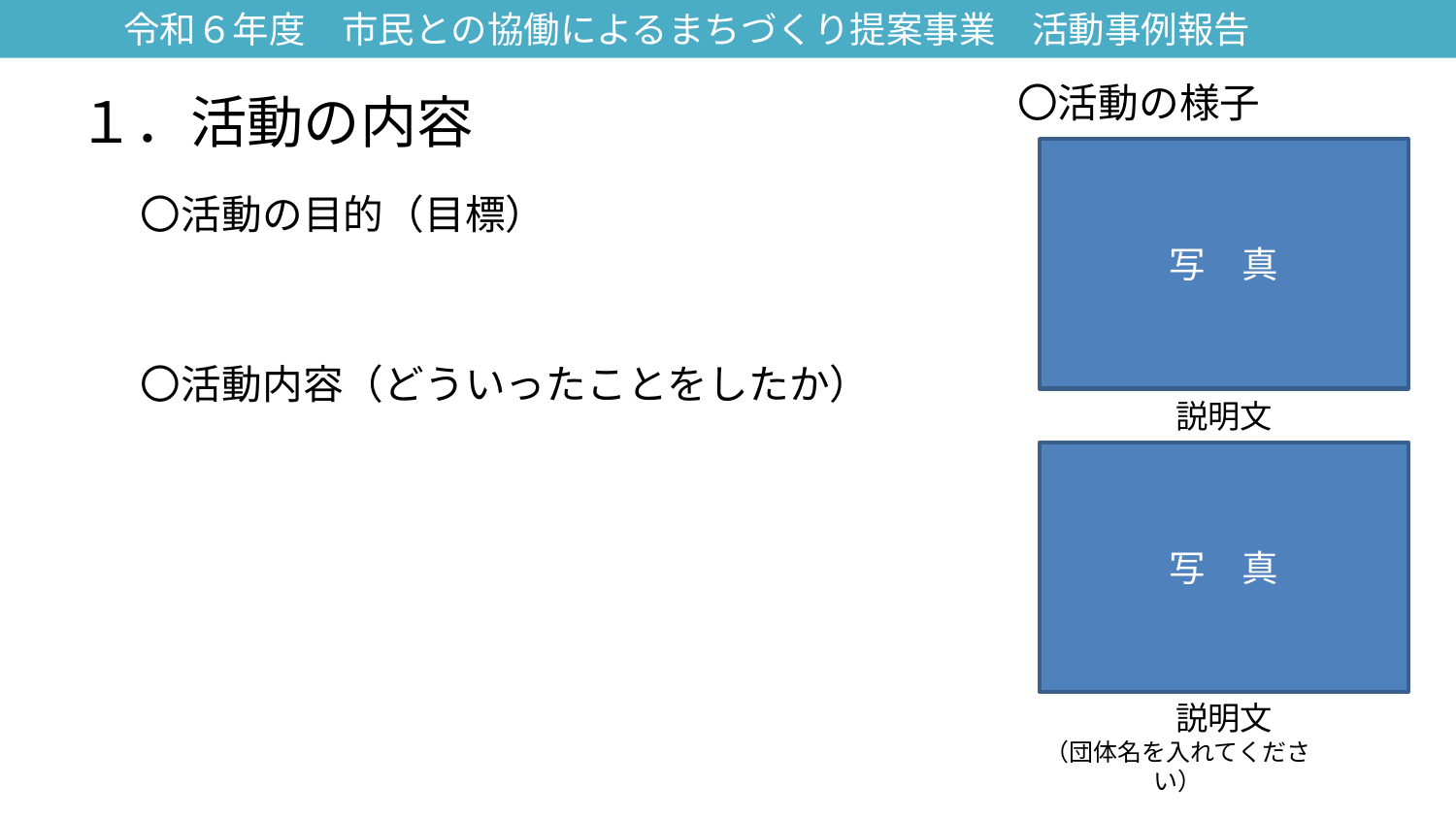

令和６年度　市民との協働によるまちづくり提案事業　活動事例報告
# １．活動の内容
〇活動の様子

写　真
〇活動の目的（目標）

〇活動内容（どういったことをしたか）

説明文
写　真
説明文
（団体名を入れてください）